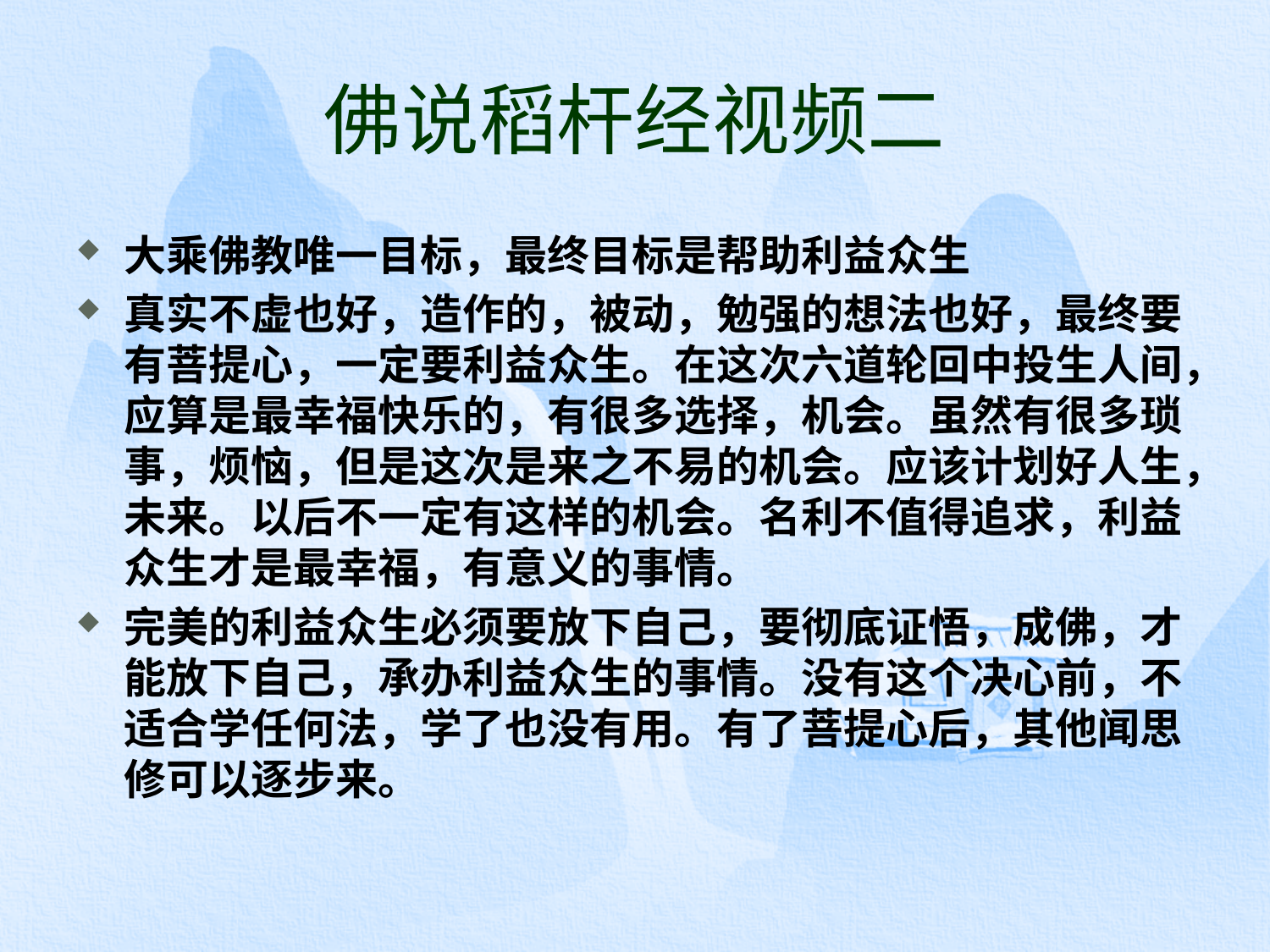

# 佛说稻杆经视频二
大乘佛教唯一目标，最终目标是帮助利益众生
真实不虚也好，造作的，被动，勉强的想法也好，最终要有菩提心，一定要利益众生。在这次六道轮回中投生人间，应算是最幸福快乐的，有很多选择，机会。虽然有很多琐事，烦恼，但是这次是来之不易的机会。应该计划好人生，未来。以后不一定有这样的机会。名利不值得追求，利益众生才是最幸福，有意义的事情。
完美的利益众生必须要放下自己，要彻底证悟，成佛，才能放下自己，承办利益众生的事情。没有这个决心前，不适合学任何法，学了也没有用。有了菩提心后，其他闻思修可以逐步来。